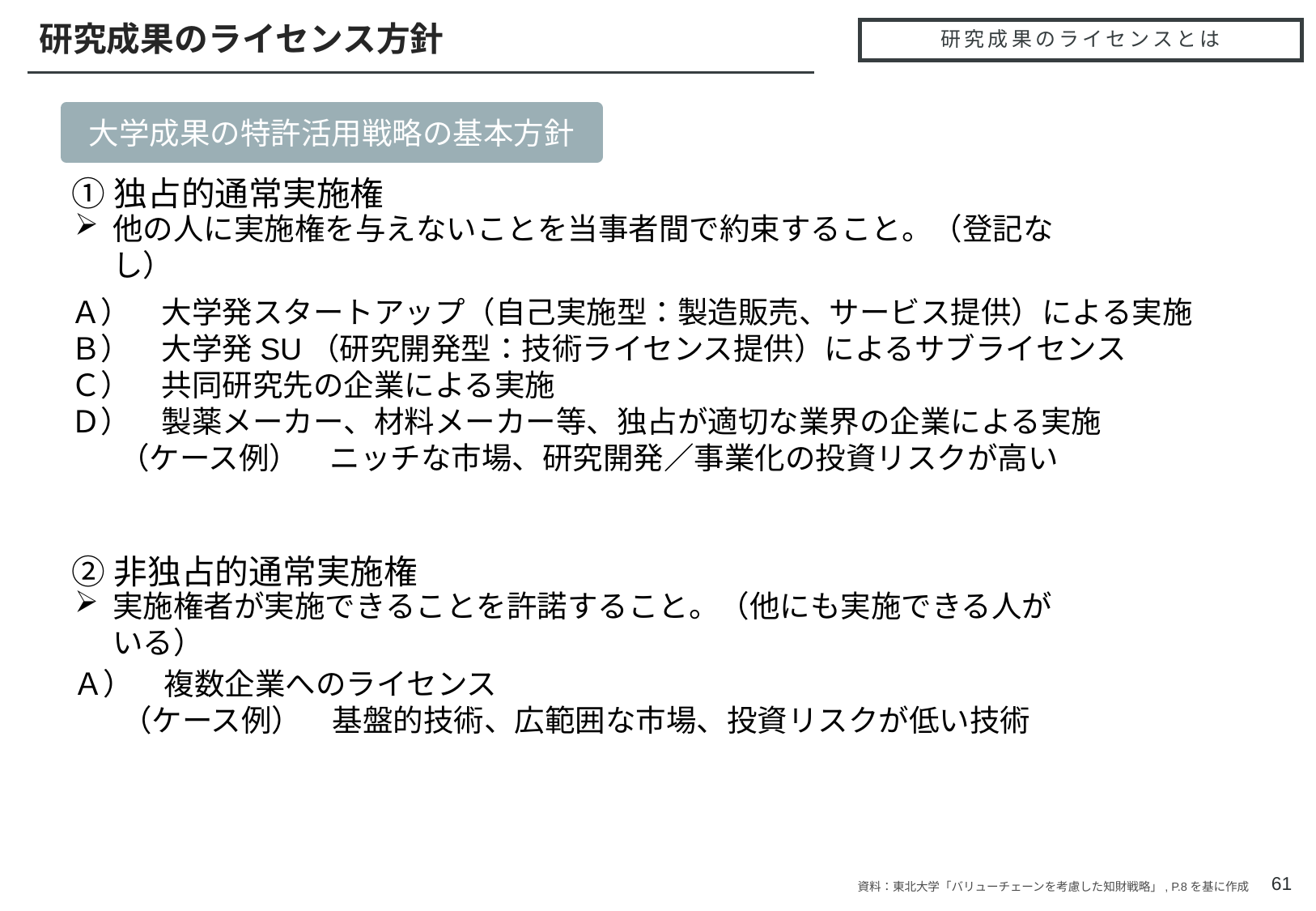

研究成果のライセンス方針
# 研究成果のライセンスとは
大学成果の特許活用戦略の基本方針
①独占的通常実施権
他の人に実施権を与えないことを当事者間で約束すること。（登記なし）
Ａ）　大学発スタートアップ（自己実施型：製造販売、サービス提供）による実施
Ｂ）　大学発SU（研究開発型：技術ライセンス提供）によるサブライセンス
Ｃ）　共同研究先の企業による実施
Ｄ）　製薬メーカー、材料メーカー等、独占が適切な業界の企業による実施
      （ケース例）　ニッチな市場、研究開発／事業化の投資リスクが高い
②非独占的通常実施権
実施権者が実施できることを許諾すること。（他にも実施できる人がいる）
Ａ）　複数企業へのライセンス
      （ケース例）　基盤的技術、広範囲な市場、投資リスクが低い技術
61
資料：東北大学「バリューチェーンを考慮した知財戦略」, P.8を基に作成